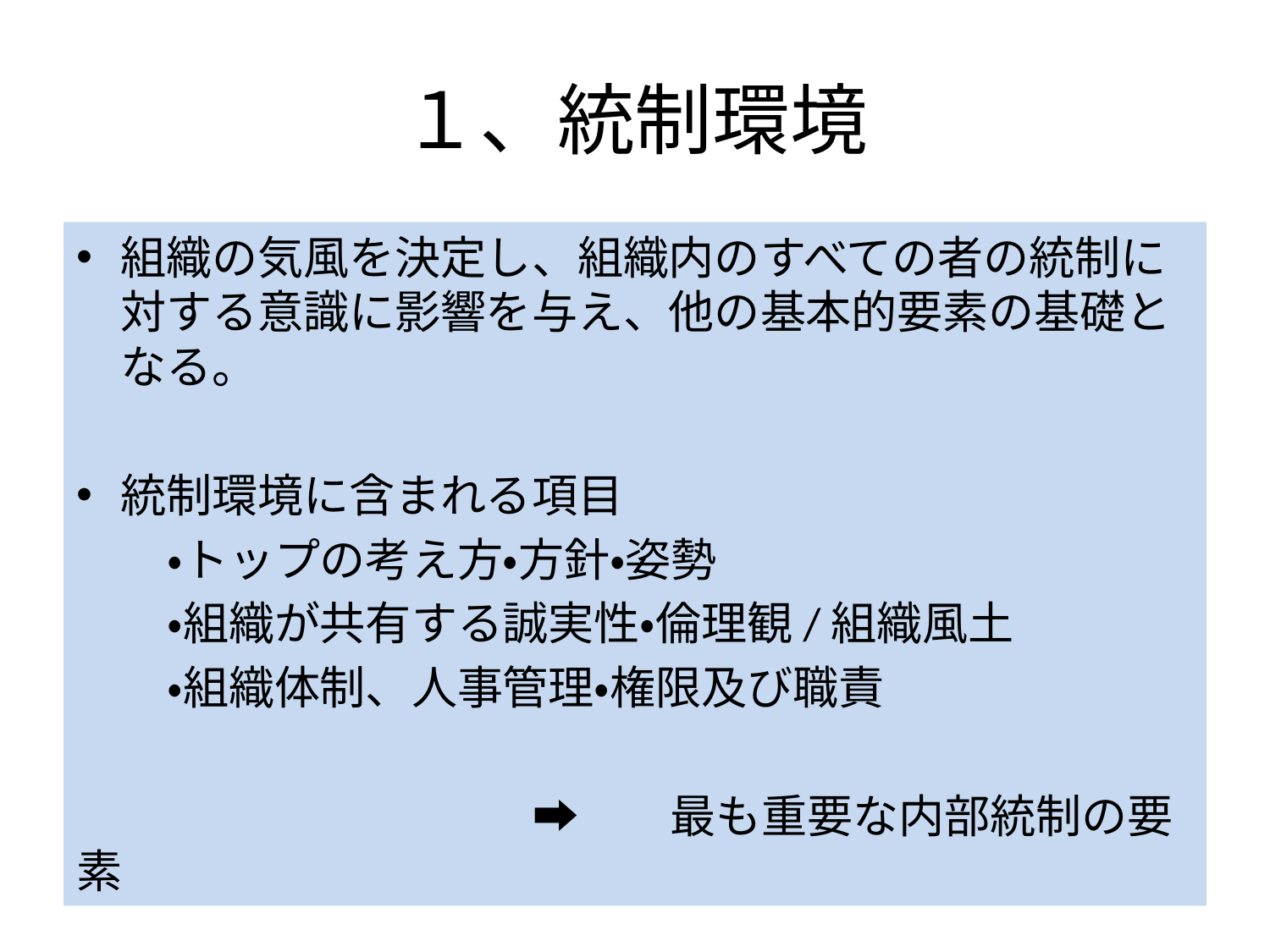

# １、統制環境
組織の気風を決定し、組織内のすべての者の統制に対する意識に影響を与え、他の基本的要素の基礎となる。

統制環境に含まれる項目
　　・トップの考え方・方針・姿勢
　　・組織が共有する誠実性・倫理観/組織風土
　　・組織体制、人事管理・権限及び職責

　　　　　　　　　　➡　　最も重要な内部統制の要素